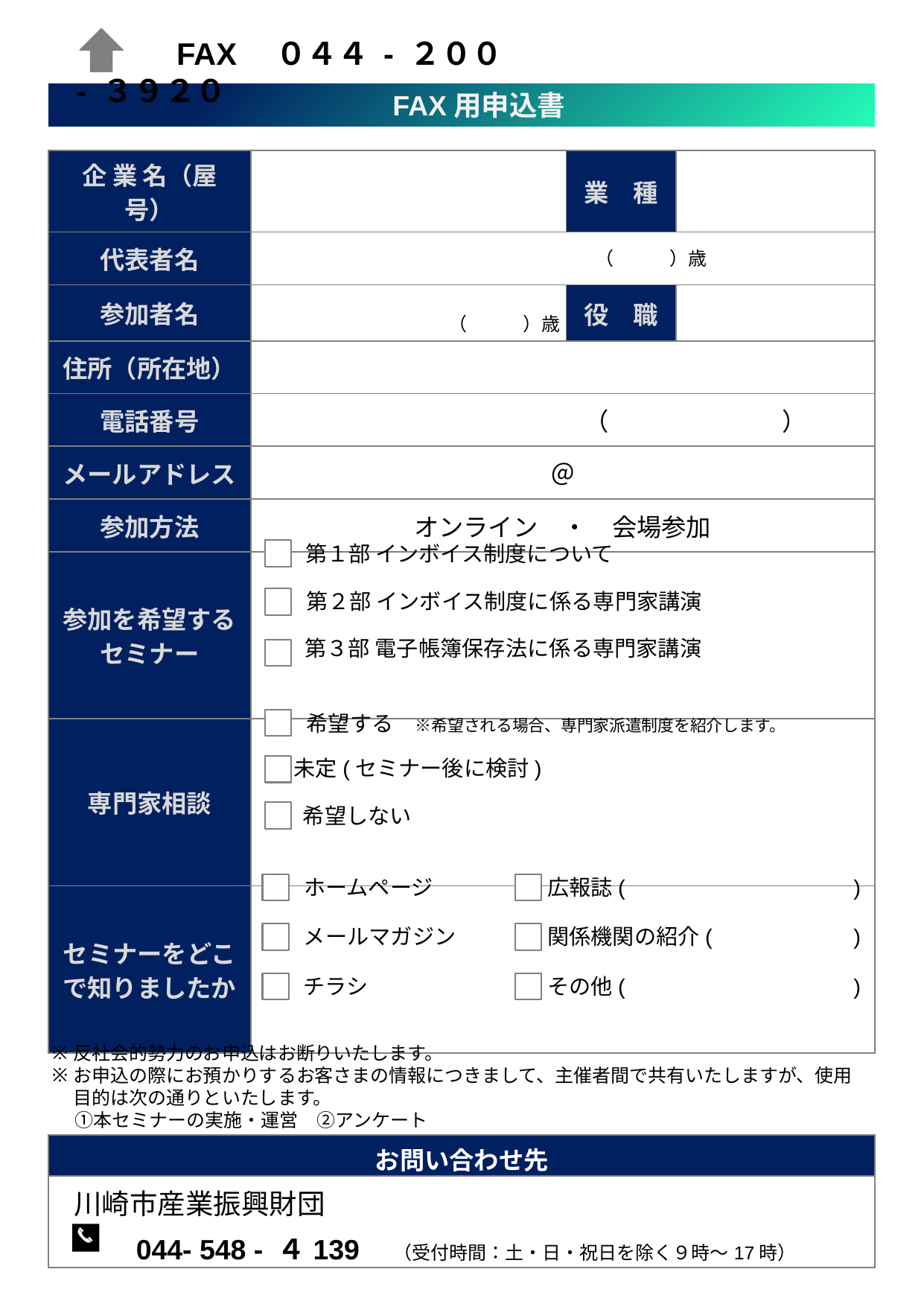

FAX　０４４ - ２００ - ３９２０

　FAX用申込書
| 企 業 名（屋号） |  | 業　種 |  |
| --- | --- | --- | --- |
| 代表者名 | （　　　）歳 |  |  |
| 参加者名 | （　　　）歳 | 役　職 |  |
| 住所（所在地） |  |  |  |
| 電話番号 | （　　　　　　　） |  |  |
| メールアドレス | ＠ |  |  |
| 参加方法 | オンライン　・　会場参加 |  |  |
| 参加を希望するセミナー |  |  |  |
| 専門家相談 |  |  |  |
| セミナーをどこで知りましたか |  |  |  |
第１部 インボイス制度について

第２部 インボイス制度に係る専門家講演
第３部 電子帳簿保存法に係る専門家講演
希望する　※希望される場合、専門家派遣制度を紹介します。

未定(セミナー後に検討)

希望しない

ホームページ

メールマガジン

チラシ

広報誌(　　　　　　　　　　)

関係機関の紹介(　　　　　　)

その他(　　　　　　　　　　)

反社会的勢力のお申込はお断りいたします。
お申込の際にお預かりするお客さまの情報につきまして、主催者間で共有いたしますが、使用目的は次の通りといたします。
　 ①本セミナーの実施・運営　②アンケート
| お問い合わせ先 |
| --- |
| 川崎市産業振興財団 　　 044- 548 - ４139　（受付時間：土・日・祝日を除く９時～17時） |